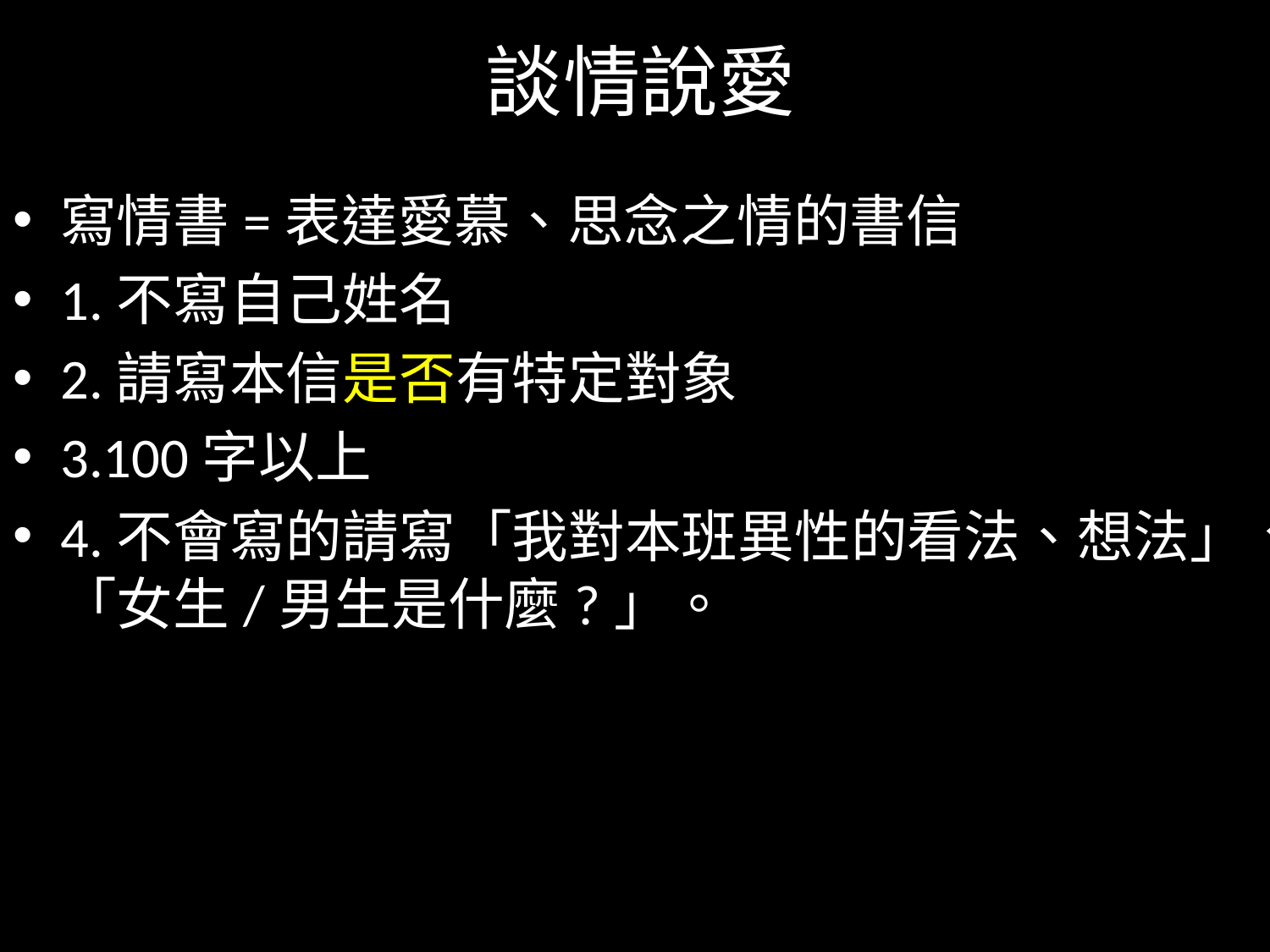

# 談情說愛
寫情書=表達愛慕、思念之情的書信
1.不寫自己姓名
2.請寫本信是否有特定對象
3.100字以上
4.不會寫的請寫「我對本班異性的看法、想法」、「女生/男生是什麼?」。